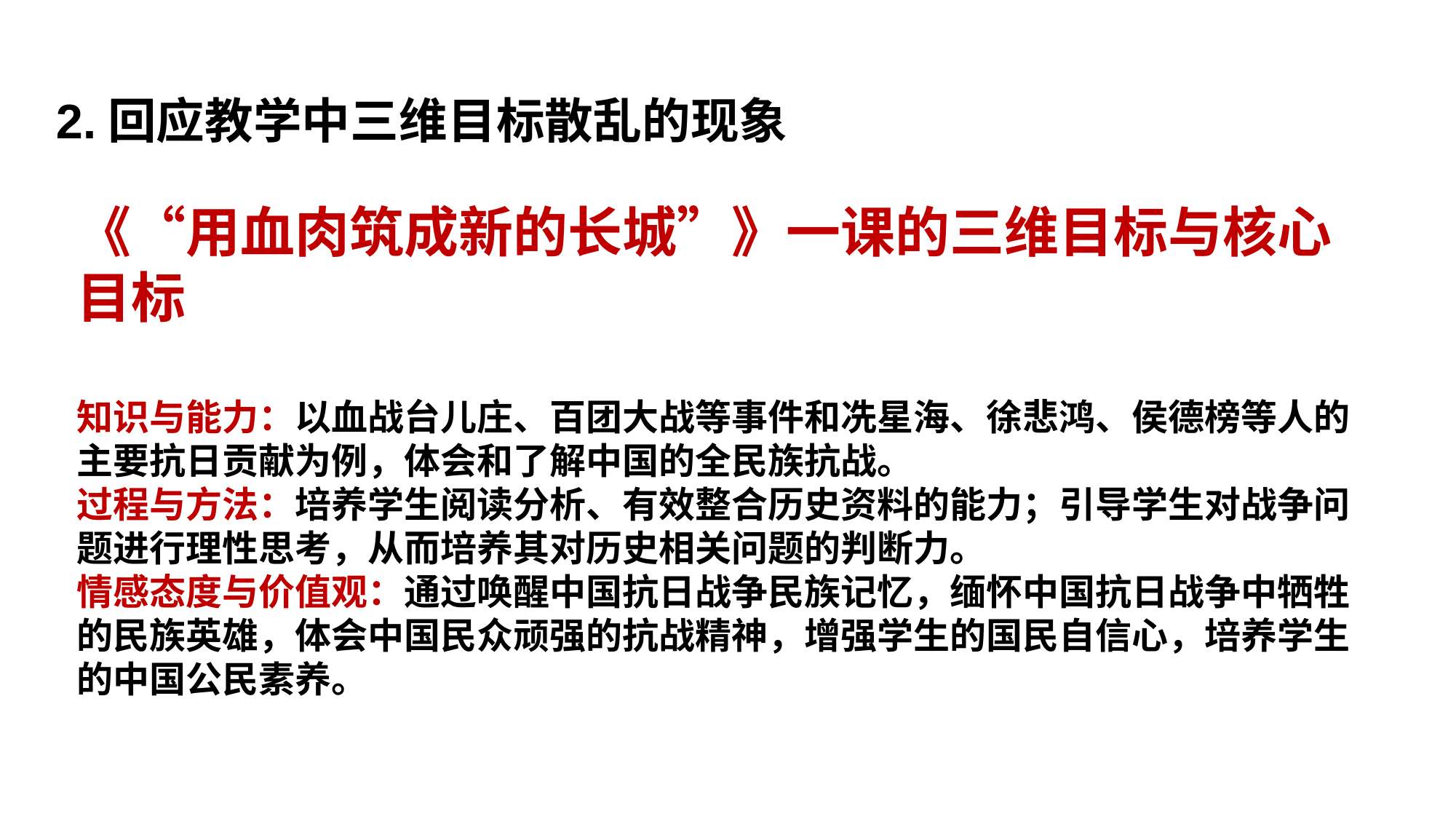

2.回应教学中三维目标散乱的现象
《“用血肉筑成新的长城”》一课的三维目标与核心目标

知识与能力：以血战台儿庄、百团大战等事件和冼星海、徐悲鸿、侯德榜等人的主要抗日贡献为例，体会和了解中国的全民族抗战。
过程与方法：培养学生阅读分析、有效整合历史资料的能力；引导学生对战争问题进行理性思考，从而培养其对历史相关问题的判断力。
情感态度与价值观：通过唤醒中国抗日战争民族记忆，缅怀中国抗日战争中牺牲的民族英雄，体会中国民众顽强的抗战精神，增强学生的国民自信心，培养学生的中国公民素养。